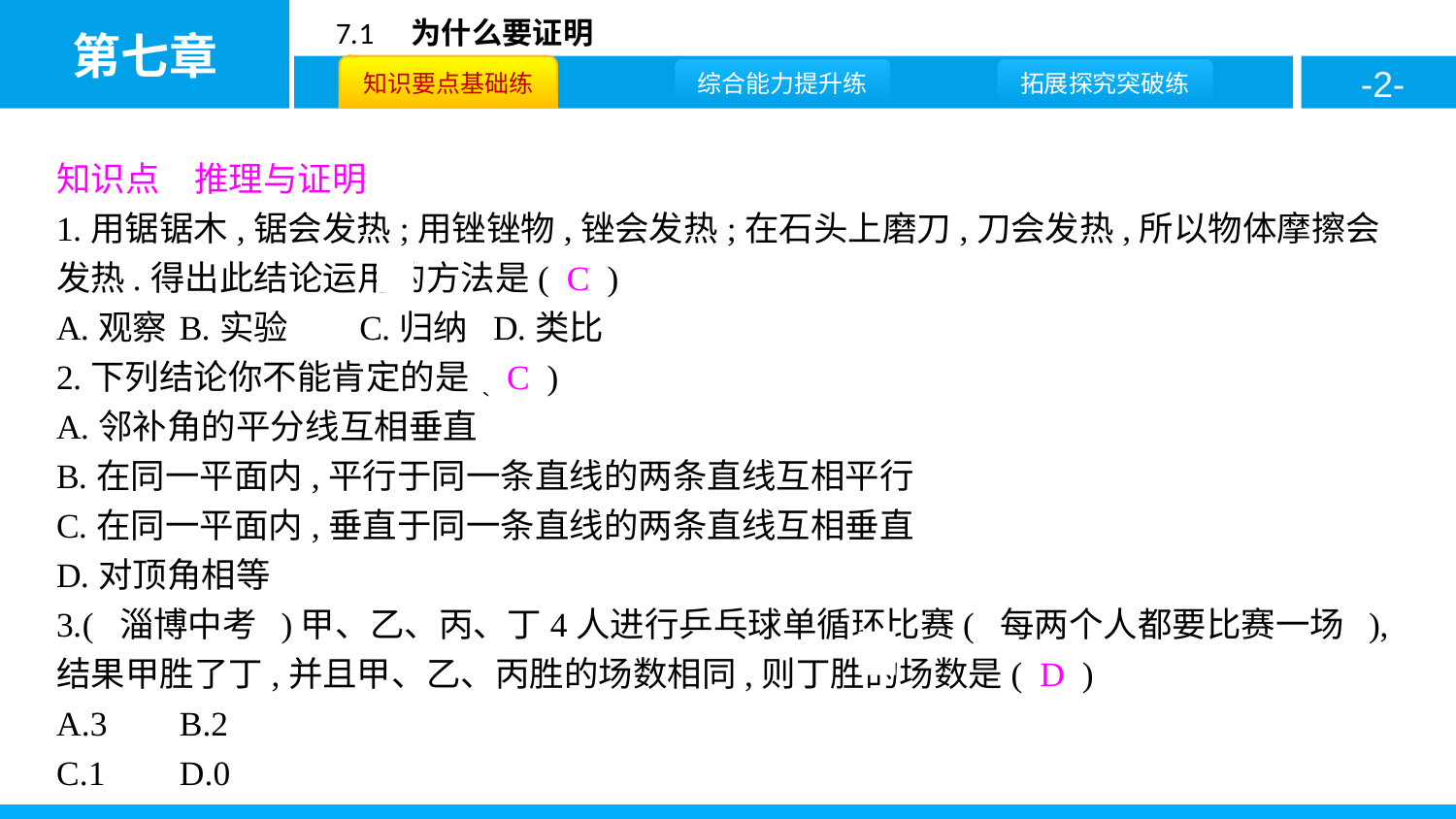

知识点　推理与证明
1.用锯锯木,锯会发热;用锉锉物,锉会发热;在石头上磨刀,刀会发热,所以物体摩擦会发热.得出此结论运用的方法是(  C  )
A.观察	B.实验	C.归纳	D.类比
2.下列结论你不能肯定的是(  C  )
A.邻补角的平分线互相垂直
B.在同一平面内,平行于同一条直线的两条直线互相平行
C.在同一平面内,垂直于同一条直线的两条直线互相垂直
D.对顶角相等
3.(  淄博中考  )甲、乙、丙、丁4人进行乒乓球单循环比赛(  每两个人都要比赛一场  ),结果甲胜了丁,并且甲、乙、丙胜的场数相同,则丁胜的场数是(  D  )
A.3	B.2
C.1	D.0